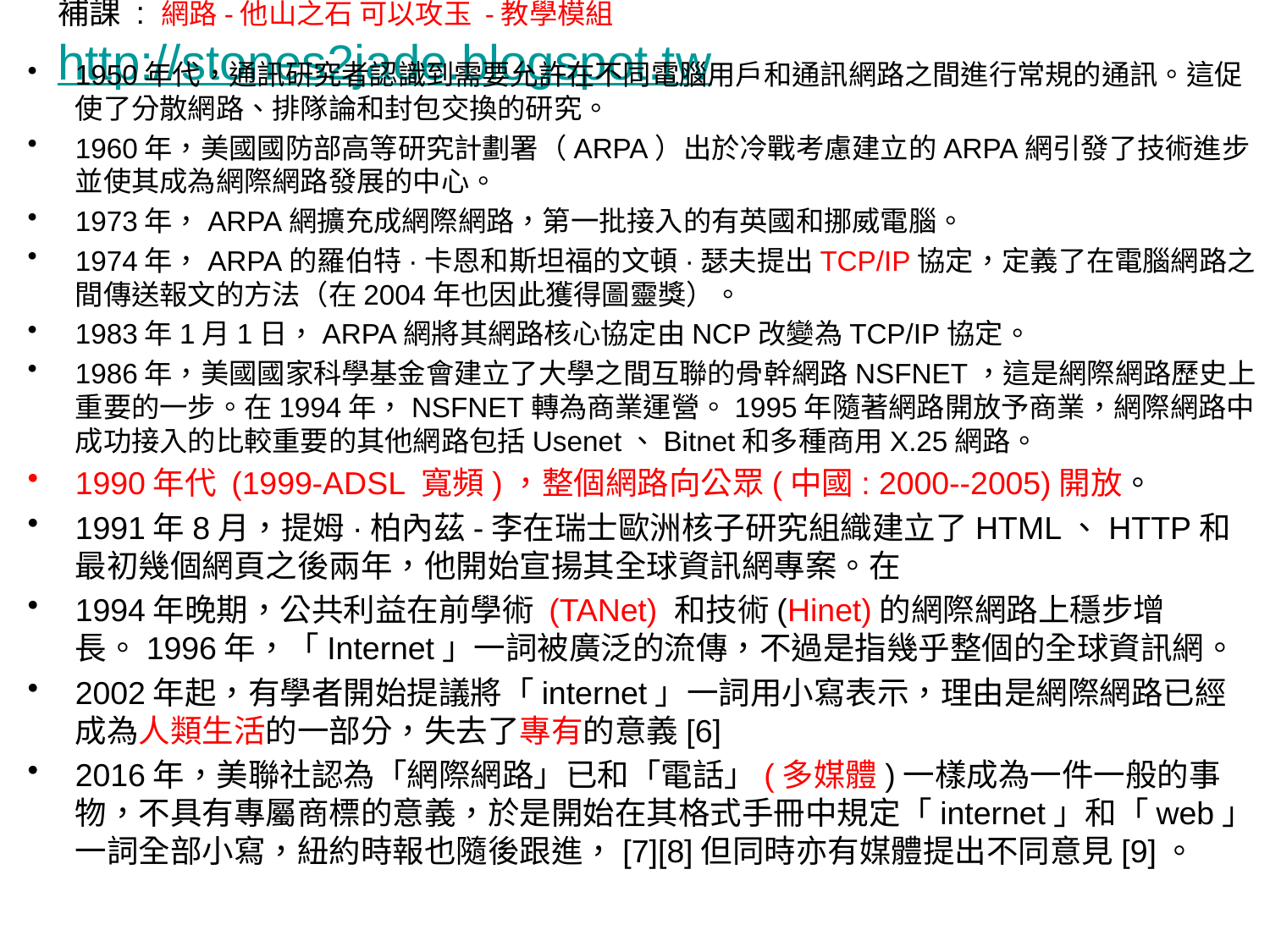

補課 : 網路-他山之石 可以攻玉 -教學模組http://stones2jade.blogspot.tw
# 1950年代，通訊研究者認識到需要允許在不同電腦用戶和通訊網路之間進行常規的通訊。這促使了分散網路、排隊論和封包交換的研究。
1960年，美國國防部高等研究計劃署（ARPA）出於冷戰考慮建立的ARPA網引發了技術進步並使其成為網際網路發展的中心。
1973年，ARPA網擴充成網際網路，第一批接入的有英國和挪威電腦。
1974年，ARPA的羅伯特·卡恩和斯坦福的文頓·瑟夫提出TCP/IP協定，定義了在電腦網路之間傳送報文的方法（在2004年也因此獲得圖靈獎）。
1983年1月1日，ARPA網將其網路核心協定由NCP改變為TCP/IP協定。
1986年，美國國家科學基金會建立了大學之間互聯的骨幹網路NSFNET，這是網際網路歷史上重要的一步。在1994年，NSFNET轉為商業運營。1995年隨著網路開放予商業，網際網路中成功接入的比較重要的其他網路包括Usenet、Bitnet和多種商用X.25網路。
1990年代 (1999-ADSL 寬頻)，整個網路向公眾(中國: 2000--2005)開放。
1991年8月，提姆·柏內茲-李在瑞士歐洲核子研究組織建立了HTML、HTTP和最初幾個網頁之後兩年，他開始宣揚其全球資訊網專案。在
1994年晚期，公共利益在前學術 (TANet) 和技術(Hinet)的網際網路上穩步增長。1996年，「Internet」一詞被廣泛的流傳，不過是指幾乎整個的全球資訊網。
2002年起，有學者開始提議將「internet」一詞用小寫表示，理由是網際網路已經成為人類生活的一部分，失去了專有的意義[6]
2016年，美聯社認為「網際網路」已和「電話」(多媒體)一樣成為一件一般的事物，不具有專屬商標的意義，於是開始在其格式手冊中規定「internet」和「web」一詞全部小寫，紐約時報也隨後跟進，[7][8]但同時亦有媒體提出不同意見[9]。